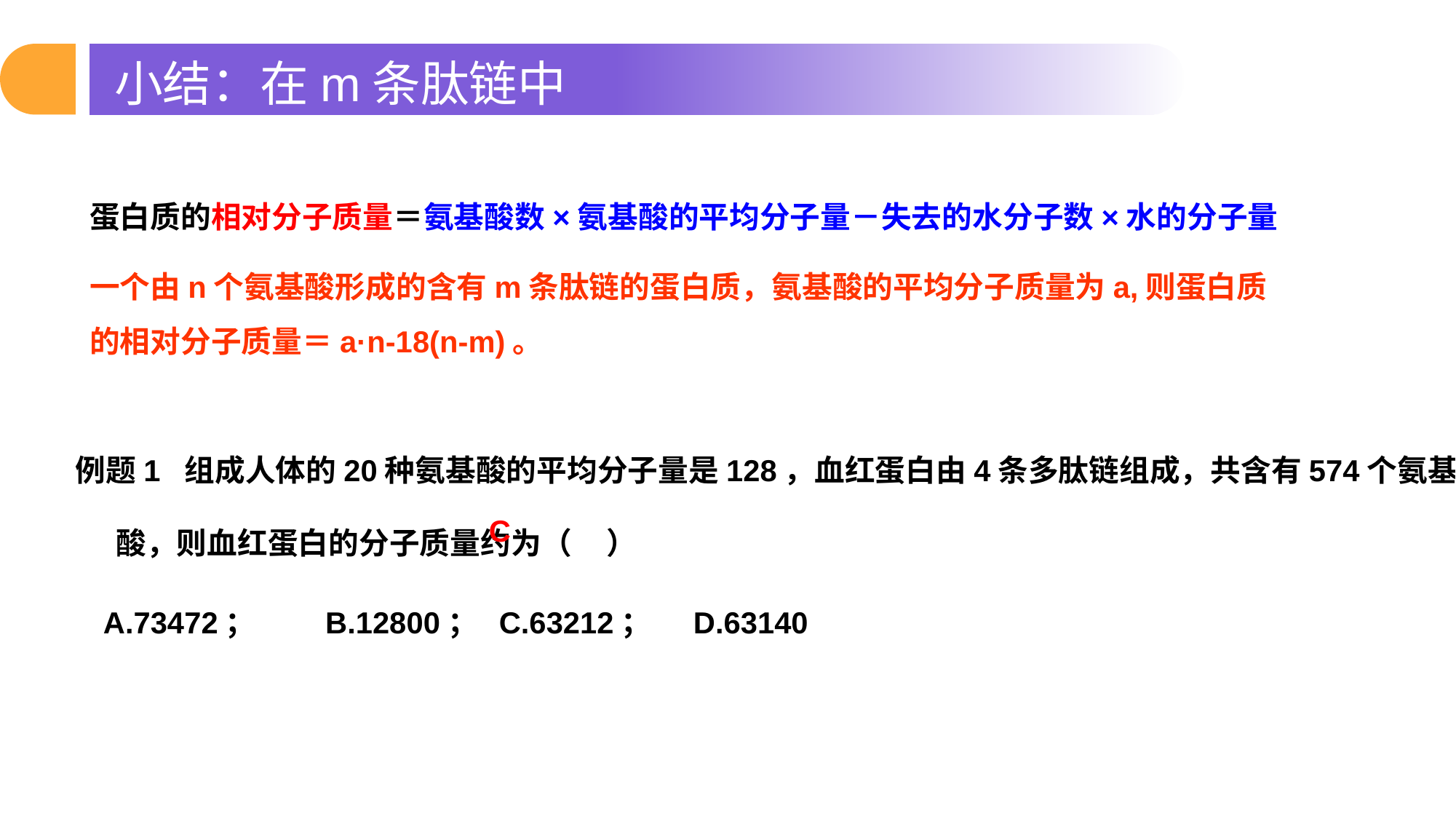

小结：在m条肽链中
蛋白质的相对分子质量＝氨基酸数×氨基酸的平均分子量－失去的水分子数×水的分子量
一个由n个氨基酸形成的含有m条肽链的蛋白质，氨基酸的平均分子质量为a,则蛋白质的相对分子质量＝a·n-18(n-m)。
 例题1  组成人体的20种氨基酸的平均分子量是128，血红蛋白由4条多肽链组成，共含有574个氨基酸，则血红蛋白的分子质量约为（     ）
     A.73472；         B.12800；  C.63212；     D.63140

C